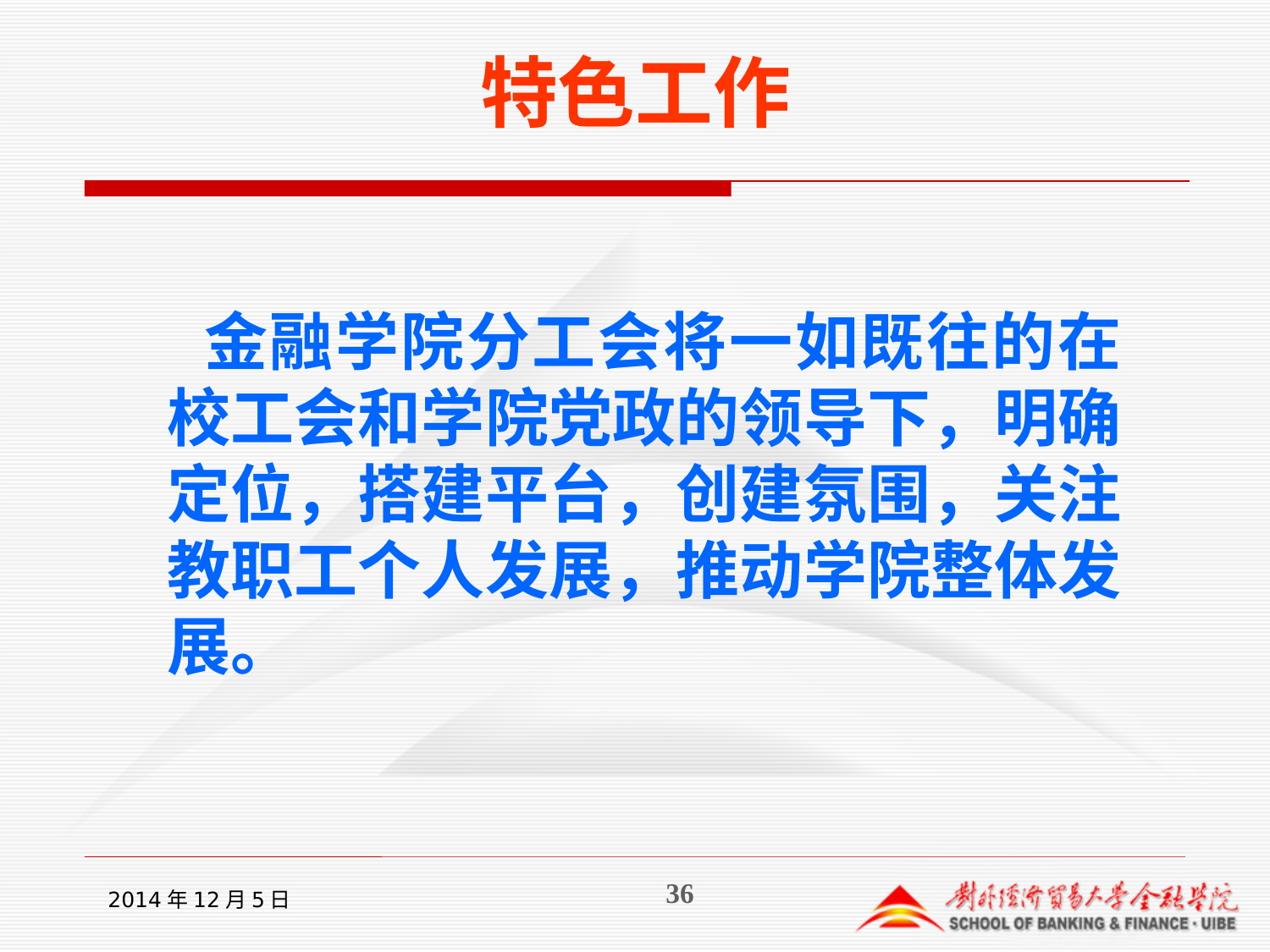

# 特色工作

      金融学院分工会将一如既往的在校工会和学院党政的领导下，明确定位，搭建平台，创建氛围，关注教职工个人发展，推动学院整体发展。
2014年12月5日